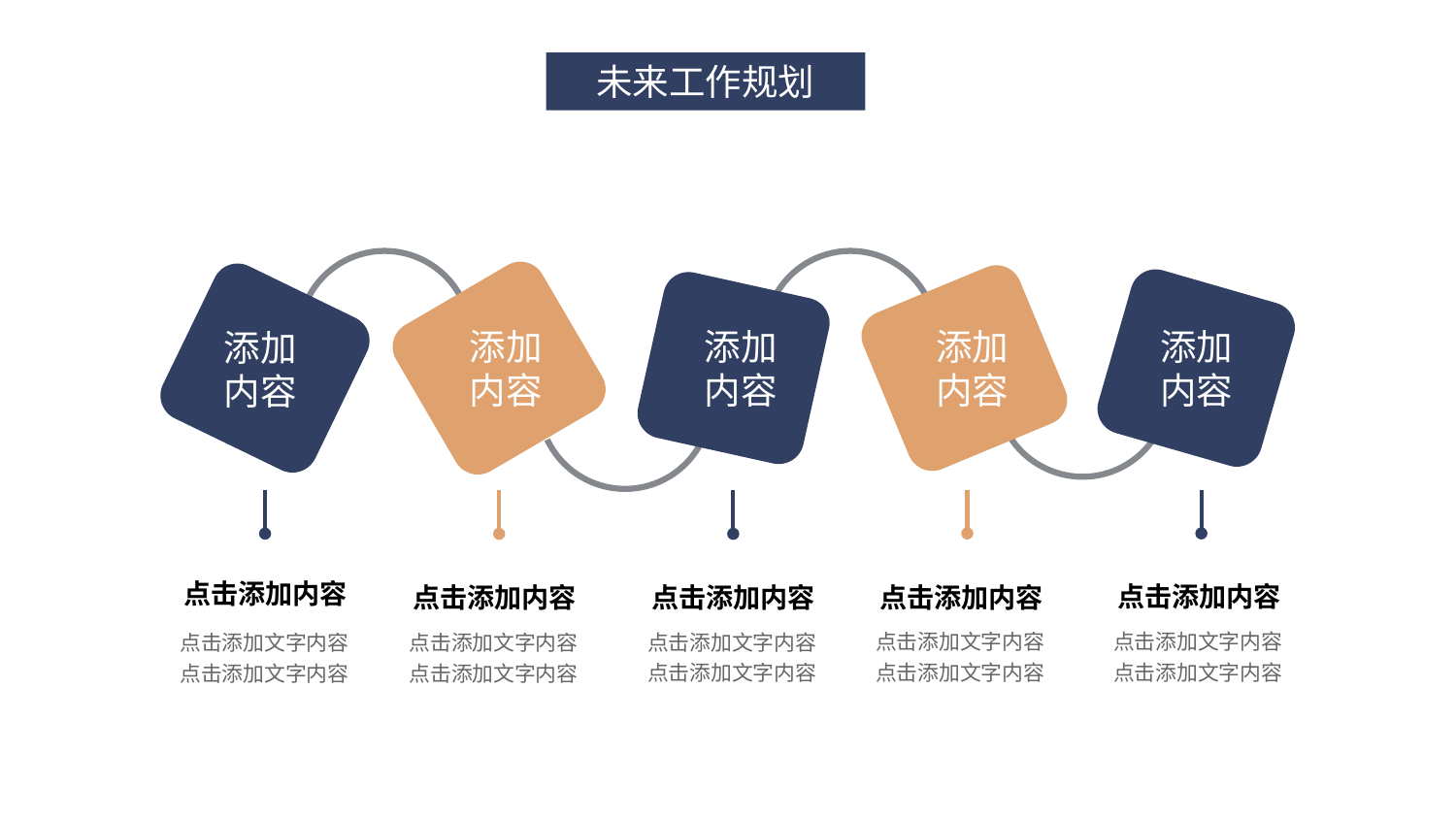

添加
内容
添加
内容
添加
内容
添加
内容
添加
内容

点击添加内容
点击添加内容
点击添加内容
点击添加内容
点击添加内容
点击添加文字内容点击添加文字内容
点击添加文字内容点击添加文字内容
点击添加文字内容点击添加文字内容
点击添加文字内容点击添加文字内容
点击添加文字内容点击添加文字内容